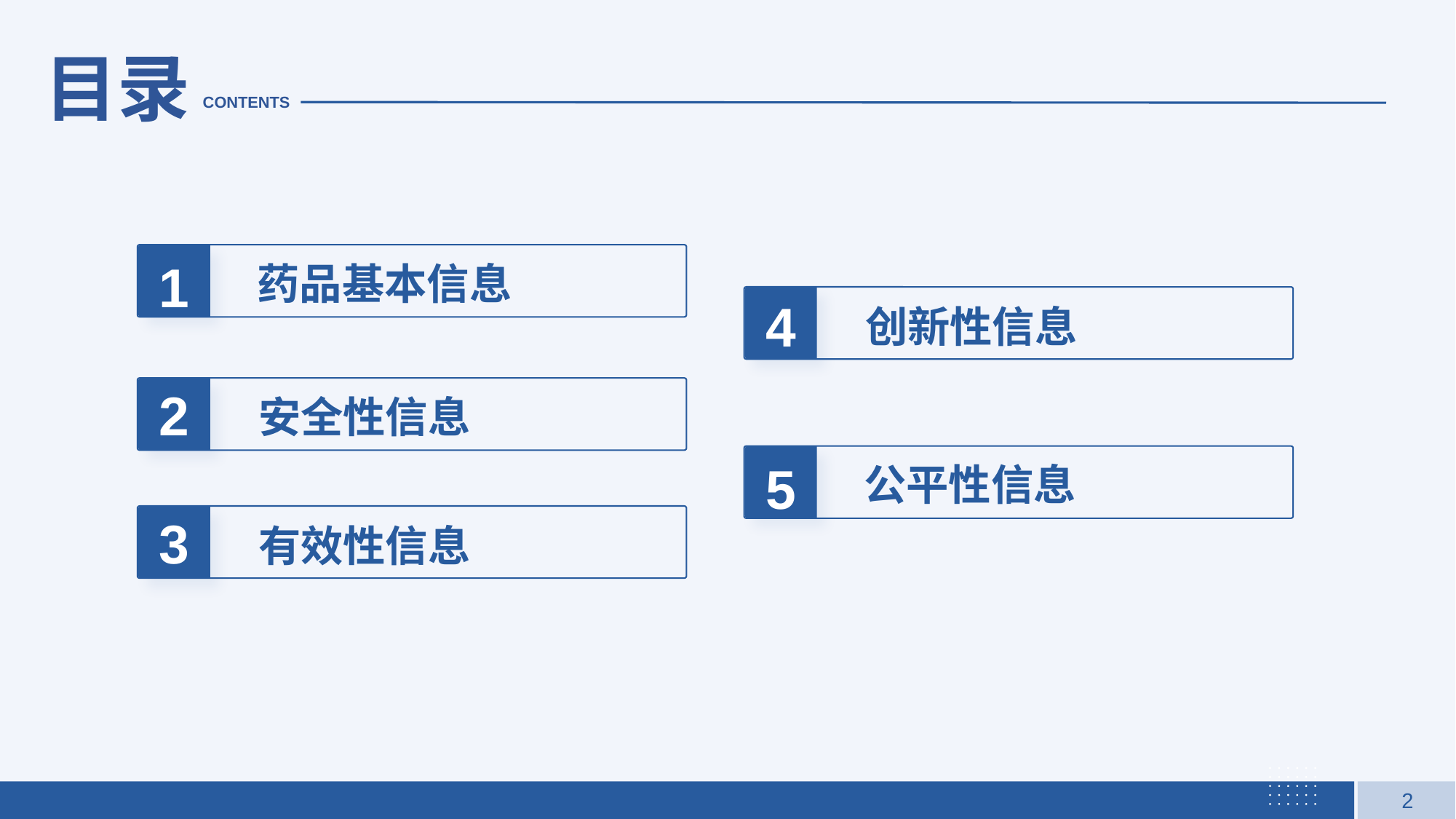

目录
CONTENTS

1
药品基本信息

4
创新性信息
2

安全性信息

5
公平性信息
3

有效性信息